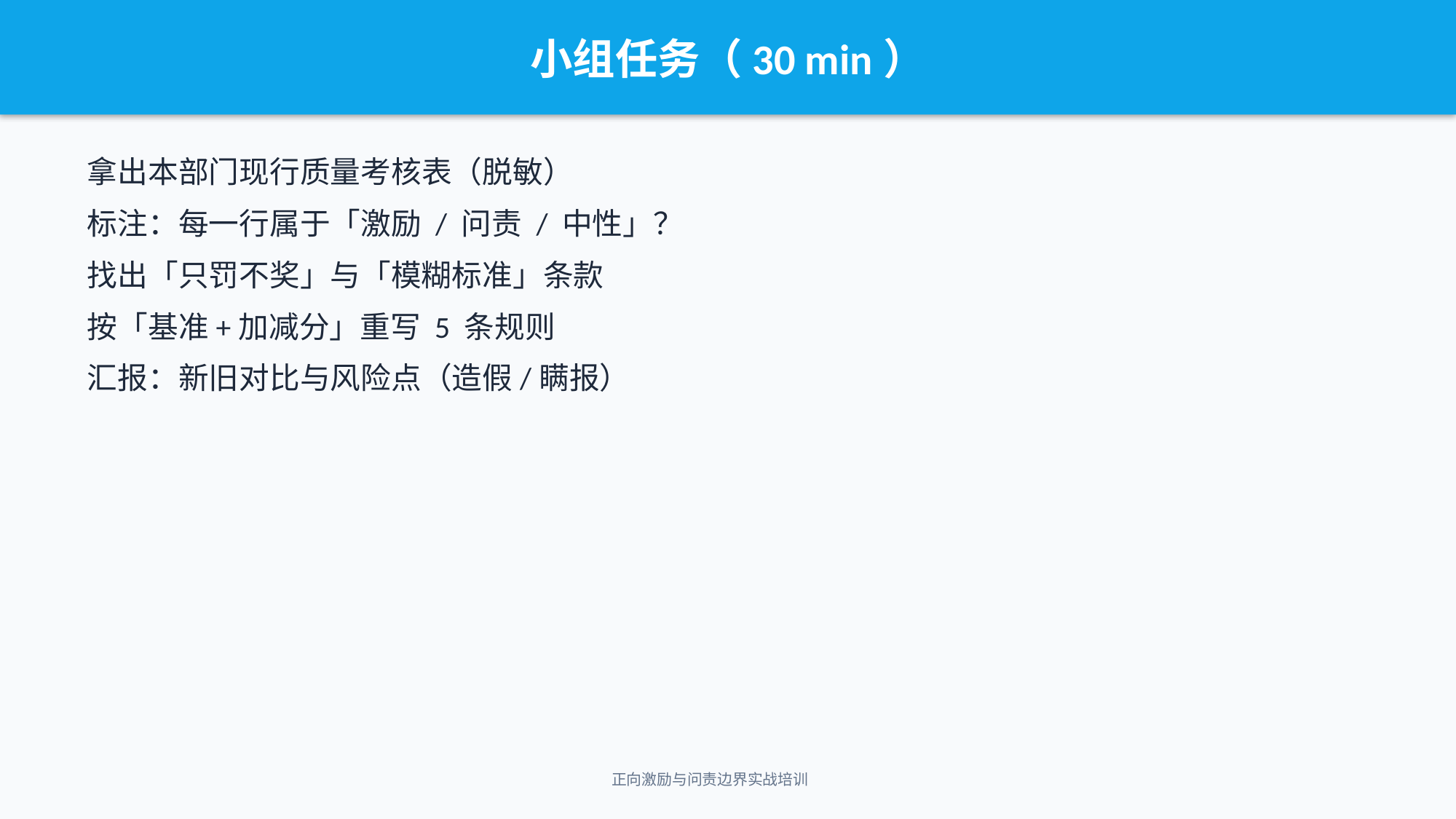

小组任务（30 min）
拿出本部门现行质量考核表（脱敏）
标注：每一行属于「激励 / 问责 / 中性」？
找出「只罚不奖」与「模糊标准」条款
按「基准+加减分」重写 5 条规则
汇报：新旧对比与风险点（造假/瞒报）
正向激励与问责边界实战培训